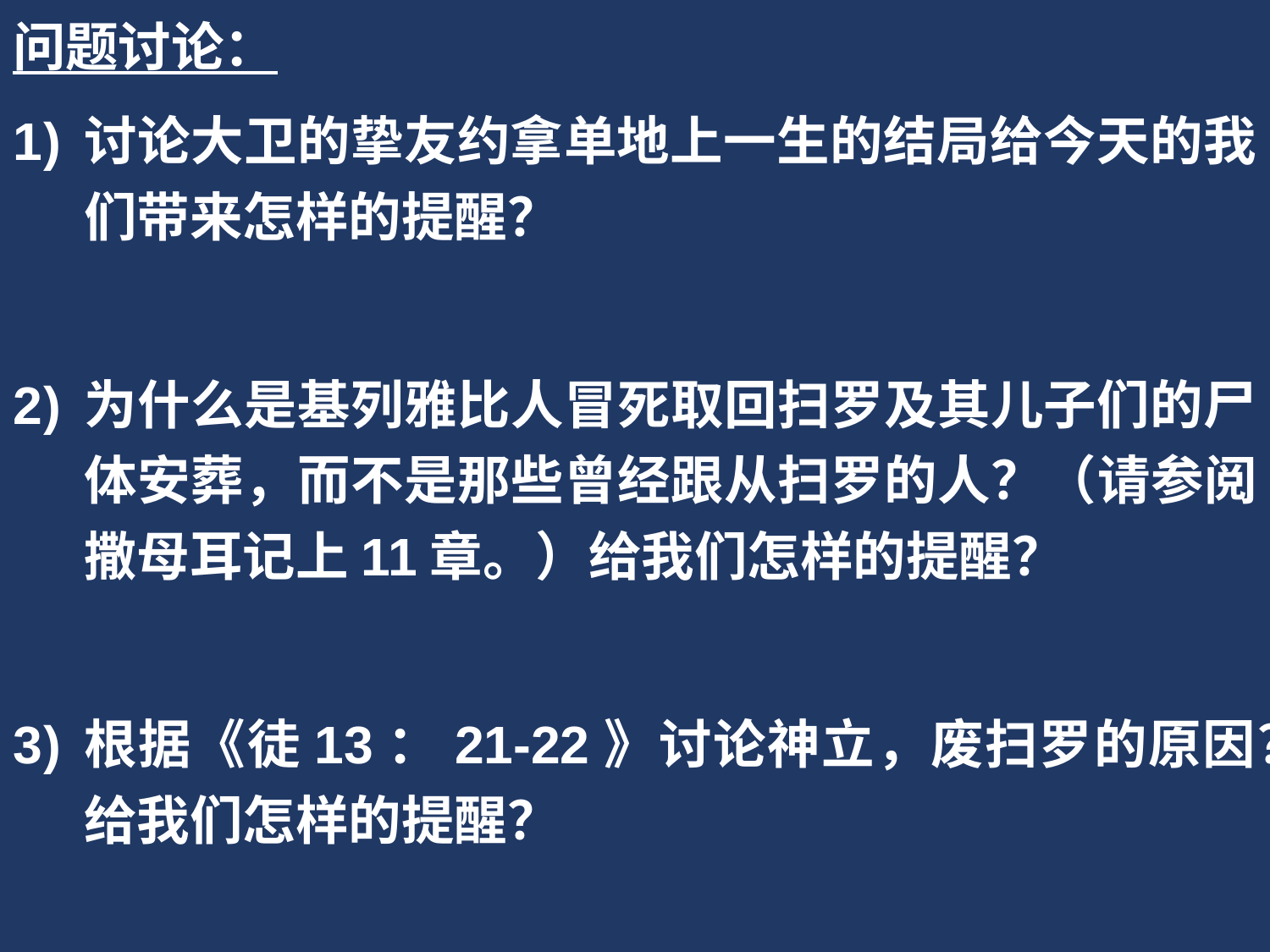

问题讨论：
讨论大卫的挚友约拿单地上一生的结局给今天的我们带来怎样的提醒？

为什么是基列雅比人冒死取回扫罗及其儿子们的尸体安葬，而不是那些曾经跟从扫罗的人？（请参阅撒母耳记上11章。）给我们怎样的提醒？

根据《徒13：21-22》讨论神立，废扫罗的原因？给我们怎样的提醒？